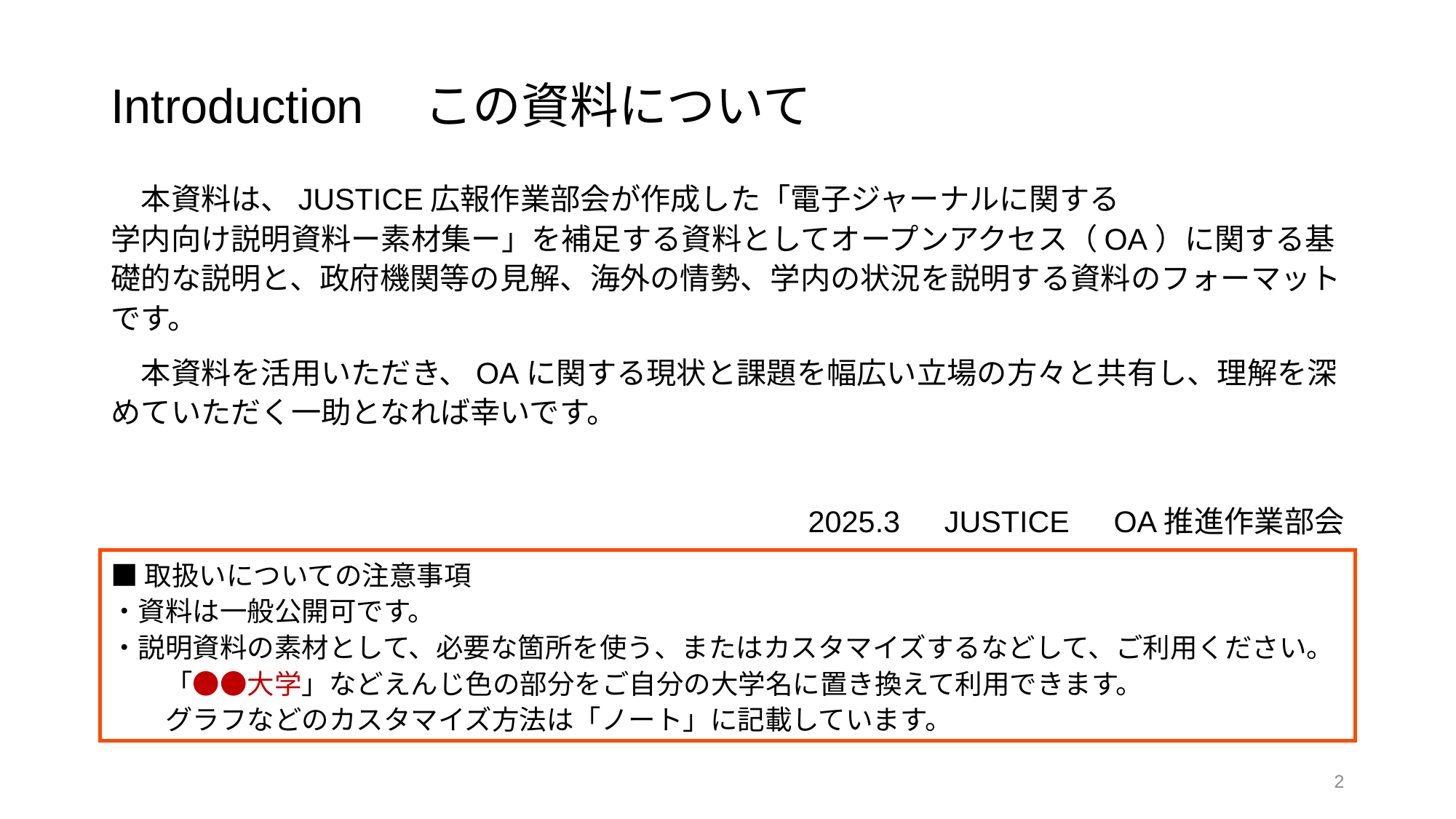

# Introduction　この資料について
　本資料は、JUSTICE広報作業部会が作成した「電子ジャーナルに関する
学内向け説明資料ー素材集ー」を補足する資料としてオープンアクセス（OA）に関する基礎的な説明と、政府機関等の見解、海外の情勢、学内の状況を説明する資料のフォーマットです。
　本資料を活用いただき、OAに関する現状と課題を幅広い立場の方々と共有し、理解を深めていただく一助となれば幸いです。

2025.3　JUSTICE　OA推進作業部会

■取扱いについての注意事項
・資料は一般公開可です。
・説明資料の素材として、必要な箇所を使う、またはカスタマイズするなどして、ご利用ください。
　　「●●大学」などえんじ色の部分をご自分の大学名に置き換えて利用できます。
　　グラフなどのカスタマイズ方法は「ノート」に記載しています。
2